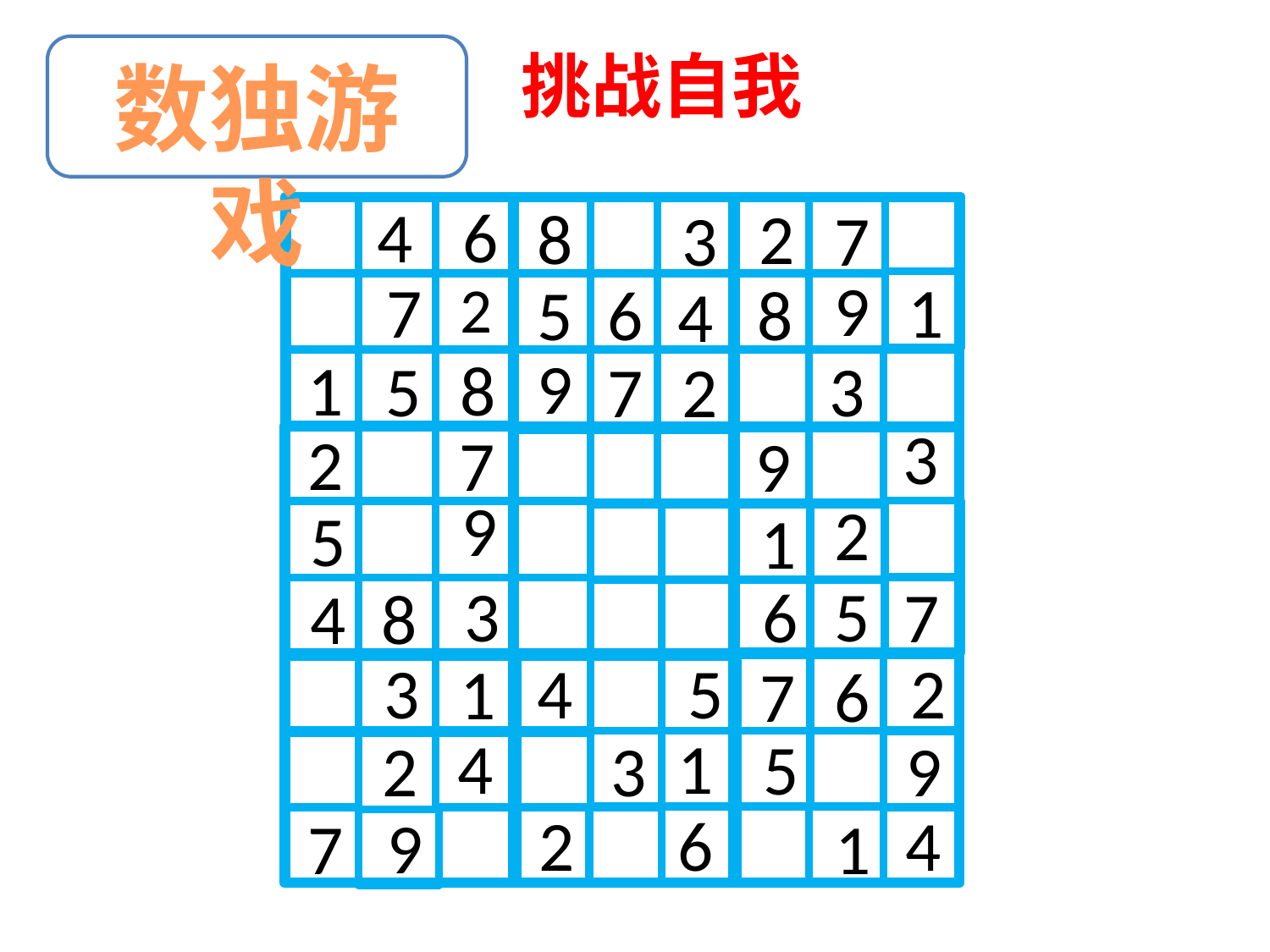

挑战自我
数独游戏
4
6
8
2
3
7

2

1
3
2

2

9
7
1
6
8
2
5
4
9
1
8
3
5
7
2
3
2
7
9
9
2
5
1
3
5
6
7
4
8
3
5
4
2
1
7
6
4
1
5
2
3
9
2
6
4
9
7
1